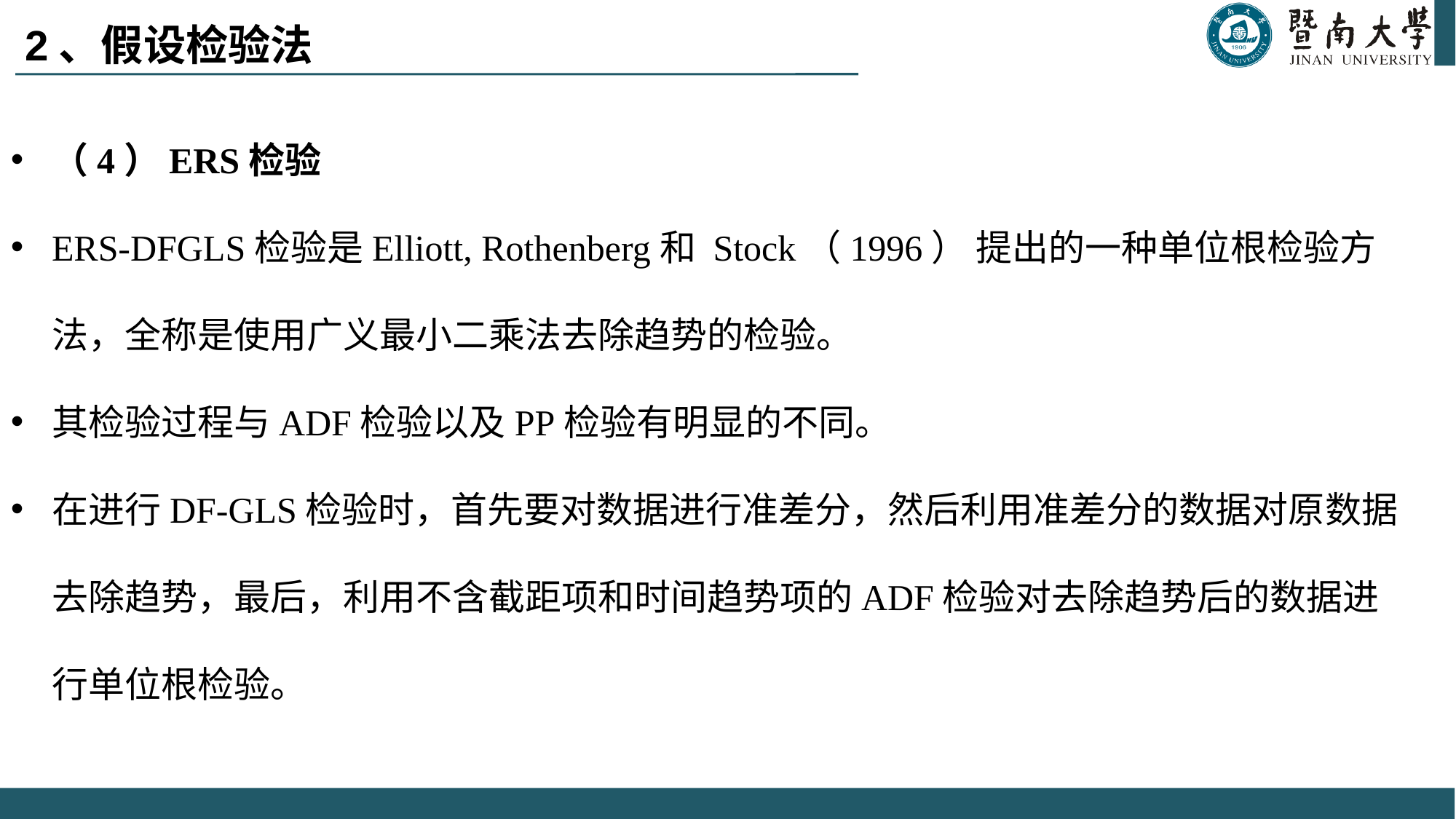

# 2、假设检验法
（4）ERS检验
ERS-DFGLS检验是Elliott, Rothenberg和 Stock（1996） 提出的一种单位根检验方法，全称是使用广义最小二乘法去除趋势的检验。
其检验过程与ADF检验以及PP检验有明显的不同。
在进行DF-GLS检验时，首先要对数据进行准差分，然后利用准差分的数据对原数据去除趋势，最后，利用不含截距项和时间趋势项的ADF检验对去除趋势后的数据进行单位根检验。